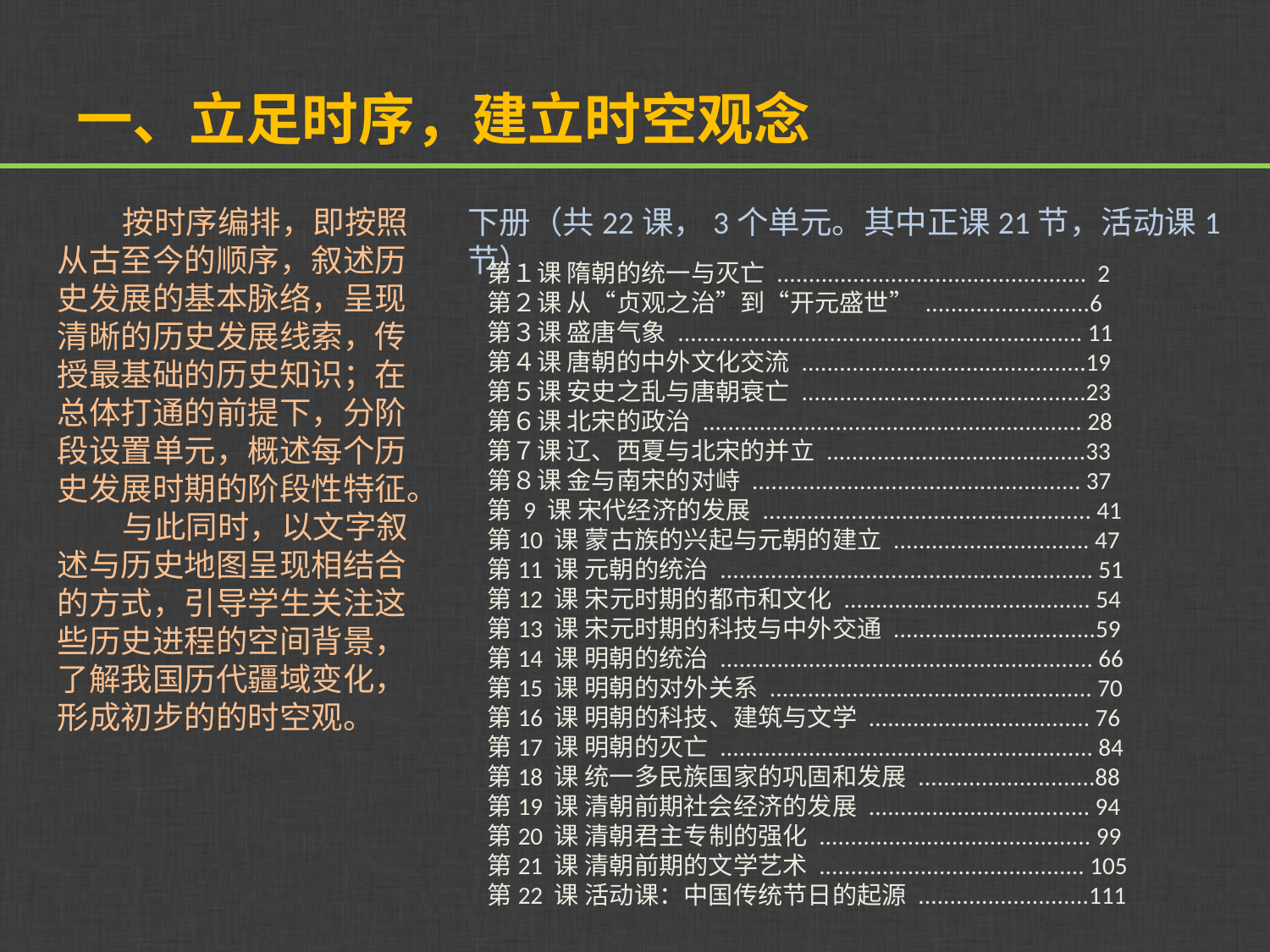

# 一、立足时序，建立时空观念
        按时序编排，即按照从古至今的顺序，叙述历史发展的基本脉络，呈现清晰的历史发展线索，传授最基础的历史知识；在总体打通的前提下，分阶段设置单元，概述每个历史发展时期的阶段性特征。
        与此同时，以文字叙述与历史地图呈现相结合的方式，引导学生关注这些历史进程的空间背景，了解我国历代疆域变化，形成初步的的时空观。
下册（共22课，3个单元。其中正课21节，活动课1节）
第１课 隋朝的统一与灭亡 .................................................  2
第２课 从“贞观之治”到“开元盛世” ..........................6
第３课 盛唐气象 ................................................................ 11
第４课 唐朝的中外文化交流 .............................................19
第５课 安史之乱与唐朝衰亡 .............................................23
第６课 北宋的政治 ............................................................ 28
第７课 辽、西夏与北宋的并立 .........................................33
第８课 金与南宋的对峙 .................................................... 37
第 9 课 宋代经济的发展 .................................................... 41
第10 课 蒙古族的兴起与元朝的建立 ............................... 47
第11 课 元朝的统治 ........................................................... 51
第12 课 宋元时期的都市和文化 ....................................... 54
第13 课 宋元时期的科技与中外交通 ................................59
第14 课 明朝的统治 ........................................................... 66
第15 课 明朝的对外关系 ................................................... 70
第16 课 明朝的科技、建筑与文学 ................................... 76
第17 课 明朝的灭亡 ........................................................... 84
第18 课 统一多民族国家的巩固和发展 ............................88
第19 课 清朝前期社会经济的发展 ................................... 94
第20 课 清朝君主专制的强化 ........................................... 99
第21 课 清朝前期的文学艺术 .......................................... 105
第22 课 活动课：中国传统节日的起源 ...........................111